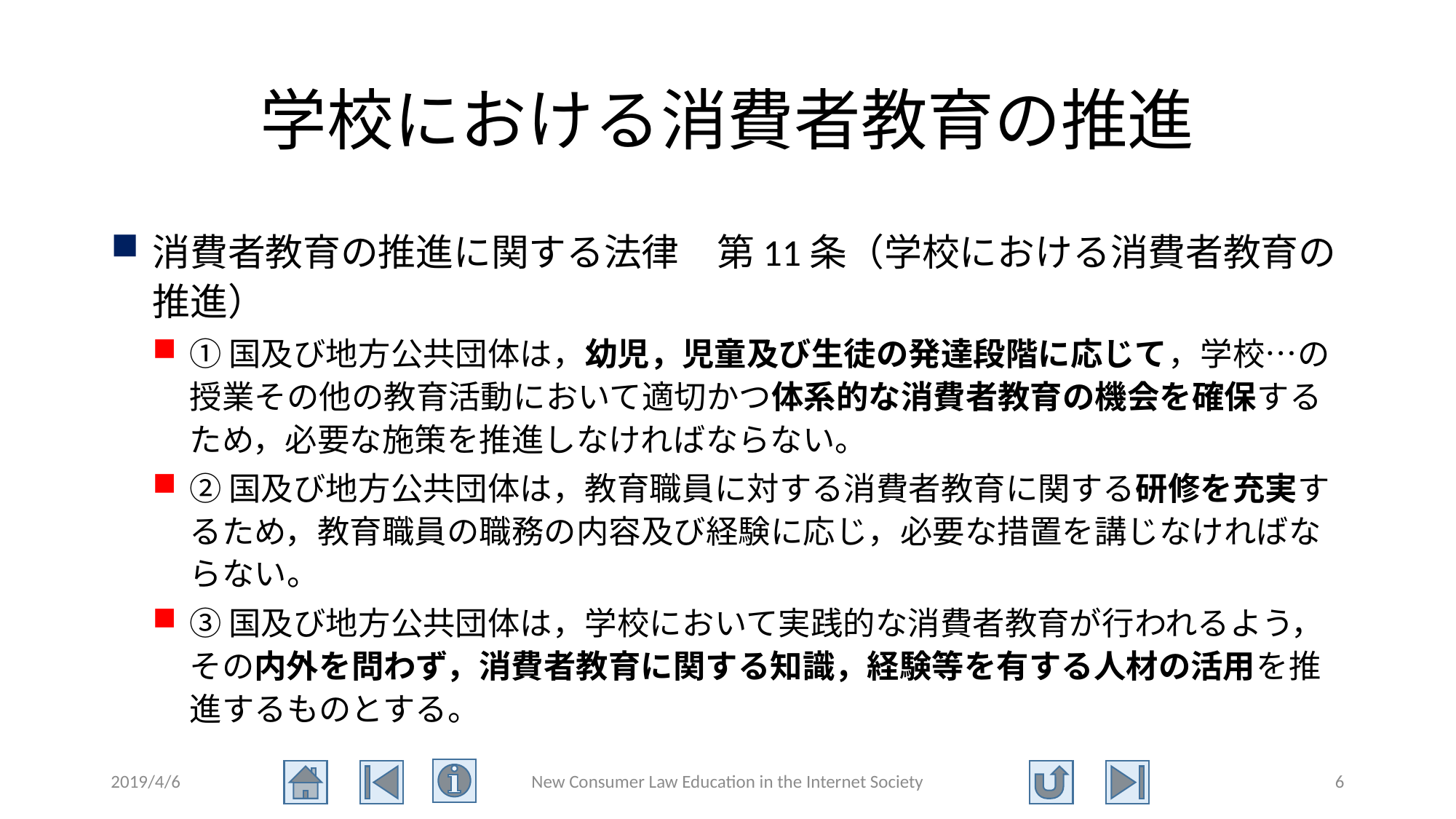

# 学校における消費者教育の推進
消費者教育の推進に関する法律　第11条（学校における消費者教育の推進）
①国及び地方公共団体は，幼児，児童及び生徒の発達段階に応じて，学校…の授業その他の教育活動において適切かつ体系的な消費者教育の機会を確保するため，必要な施策を推進しなければならない。
②国及び地方公共団体は，教育職員に対する消費者教育に関する研修を充実するため，教育職員の職務の内容及び経験に応じ，必要な措置を講じなければならない。
③国及び地方公共団体は，学校において実践的な消費者教育が行われるよう，その内外を問わず，消費者教育に関する知識，経験等を有する人材の活用を推進するものとする。

2019/4/6
New Consumer Law Education in the Internet Society
6